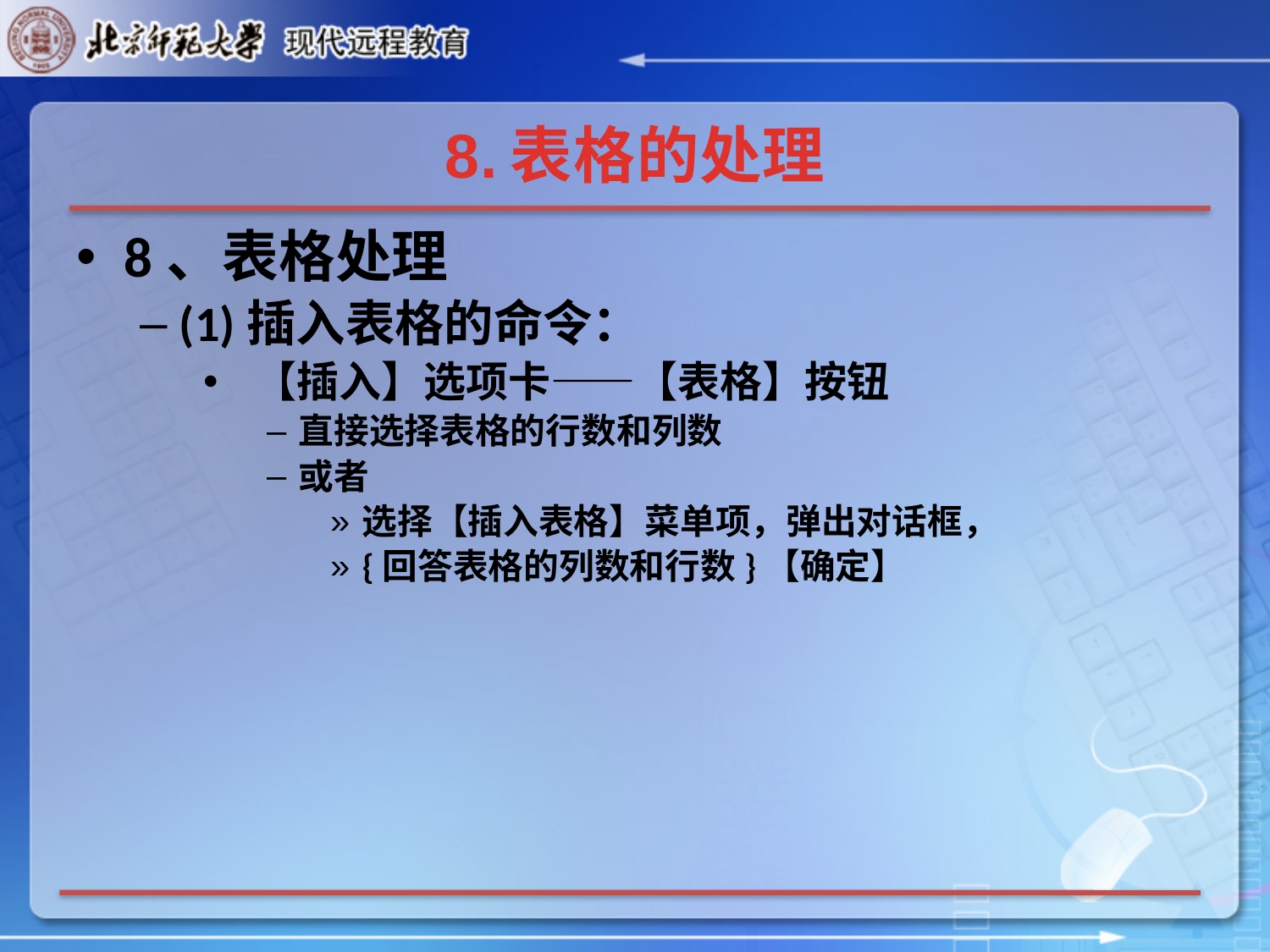

# 8.表格的处理
8、表格处理
(1)插入表格的命令：
 【插入】选项卡——【表格】按钮
直接选择表格的行数和列数
或者
选择【插入表格】菜单项，弹出对话框，
{回答表格的列数和行数}【确定】